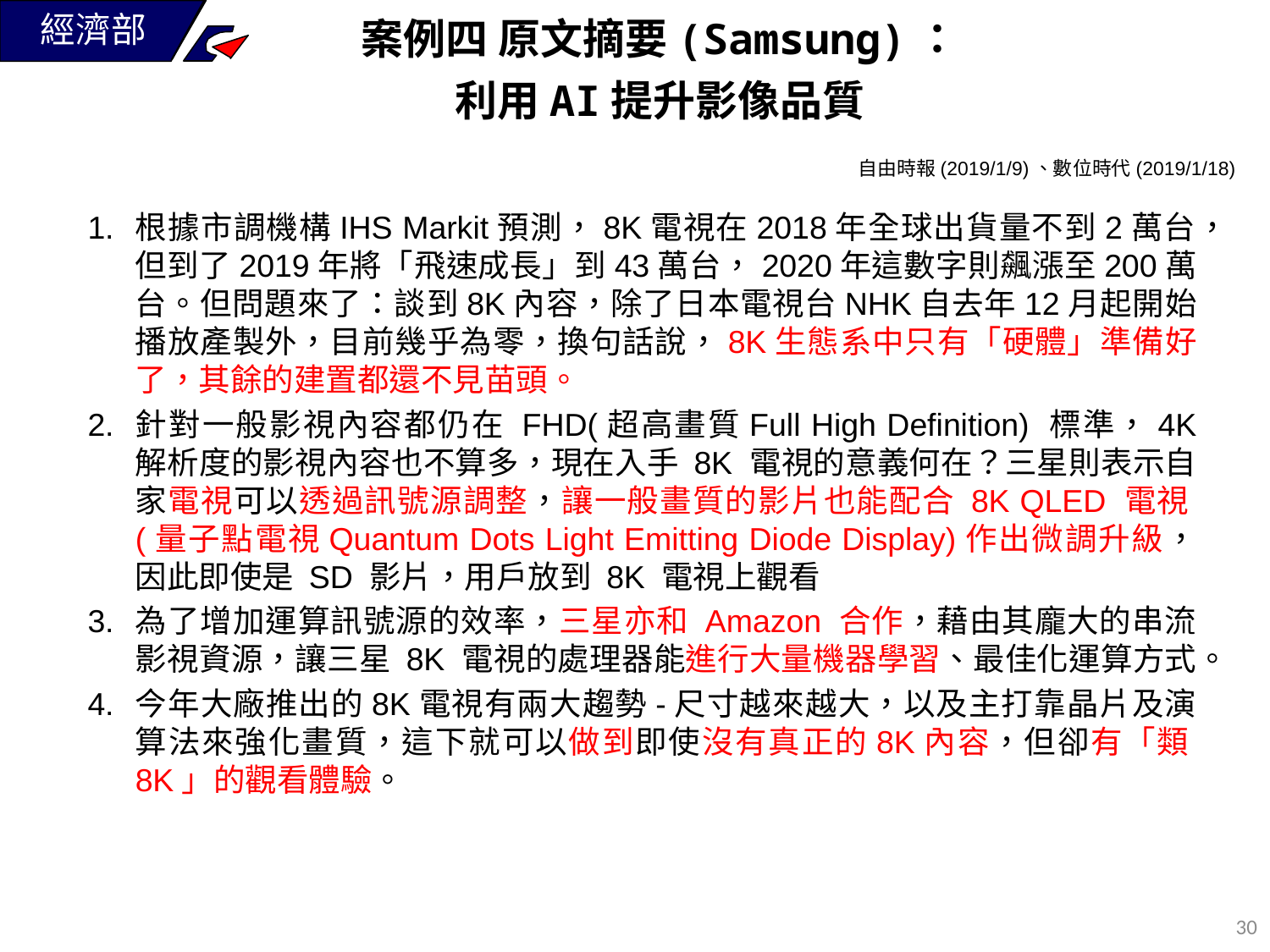

案例四 原文摘要(Samsung)：
利用AI提升影像品質
自由時報(2019/1/9)、數位時代(2019/1/18)
根據市調機構IHS Markit預測，8K電視在2018年全球出貨量不到2萬台，但到了2019年將「飛速成長」到43萬台，2020年這數字則飆漲至200萬台。但問題來了：談到8K內容，除了日本電視台NHK自去年12月起開始播放產製外，目前幾乎為零，換句話說，8K生態系中只有「硬體」準備好了，其餘的建置都還不見苗頭。
針對一般影視內容都仍在 FHD(超高畫質Full High Definition) 標準，4K 解析度的影視內容也不算多，現在入手 8K 電視的意義何在？三星則表示自家電視可以透過訊號源調整，讓一般畫質的影片也能配合 8K QLED 電視(量子點電視Quantum Dots Light Emitting Diode Display)作出微調升級，因此即使是 SD 影片，用戶放到 8K 電視上觀看
為了增加運算訊號源的效率，三星亦和 Amazon 合作，藉由其龐大的串流影視資源，讓三星 8K 電視的處理器能進行大量機器學習、最佳化運算方式。
今年大廠推出的8K電視有兩大趨勢-尺寸越來越大，以及主打靠晶片及演算法來強化畫質，這下就可以做到即使沒有真正的8K內容，但卻有「類8K」的觀看體驗。
30